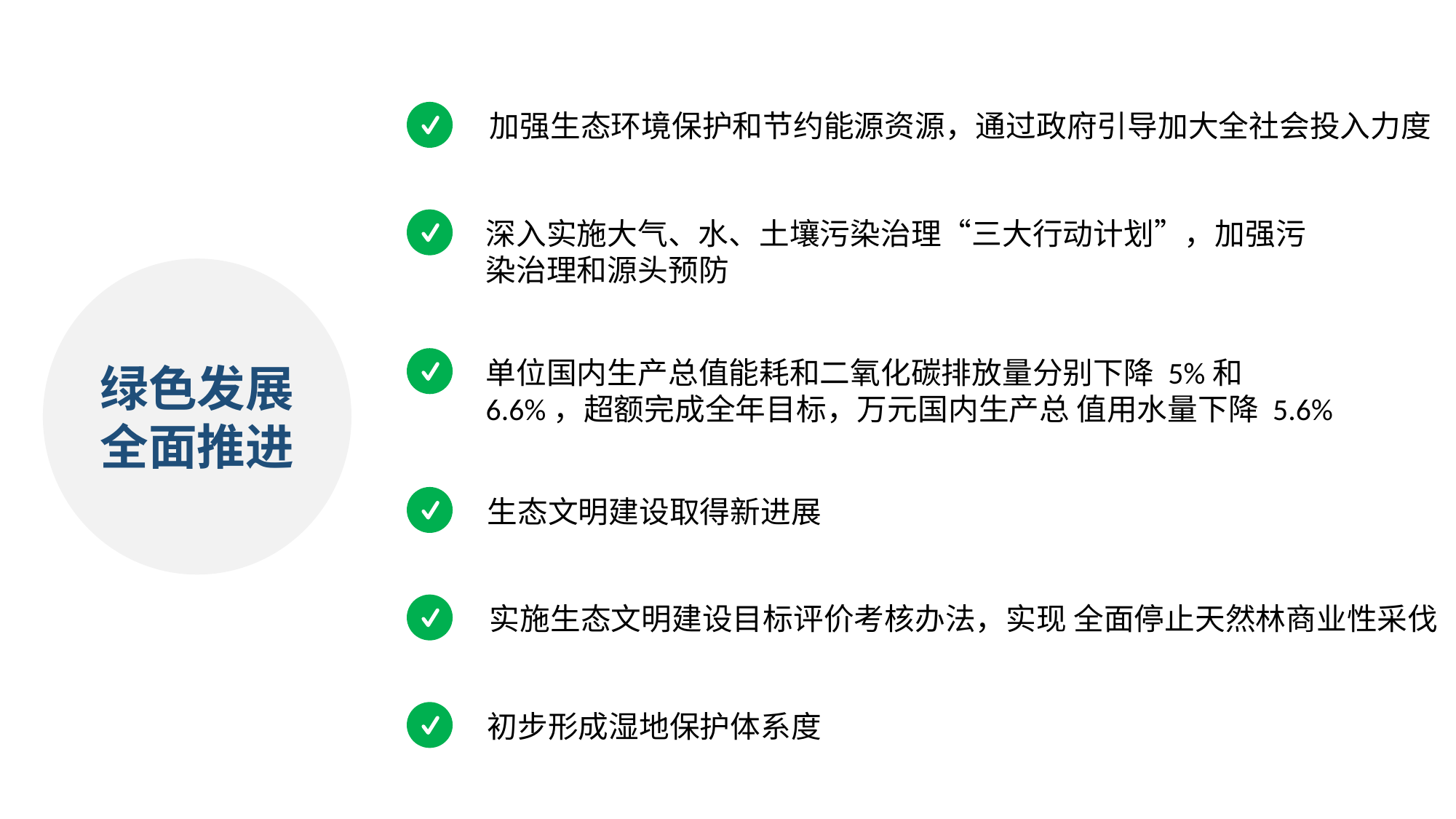

加强生态环境保护和节约能源资源，通过政府引导加大全社会投入力度

深入实施大气、水、土壤污染治理“三大行动计划”，加强污染治理和源头预防
绿色发展全面推进

单位国内生产总值能耗和二氧化碳排放量分别下降 5%和 6.6%，超额完成全年目标，万元国内生产总 值用水量下降 5.6%

生态文明建设取得新进展

实施生态文明建设目标评价考核办法，实现 全面停止天然林商业性采伐

初步形成湿地保护体系度